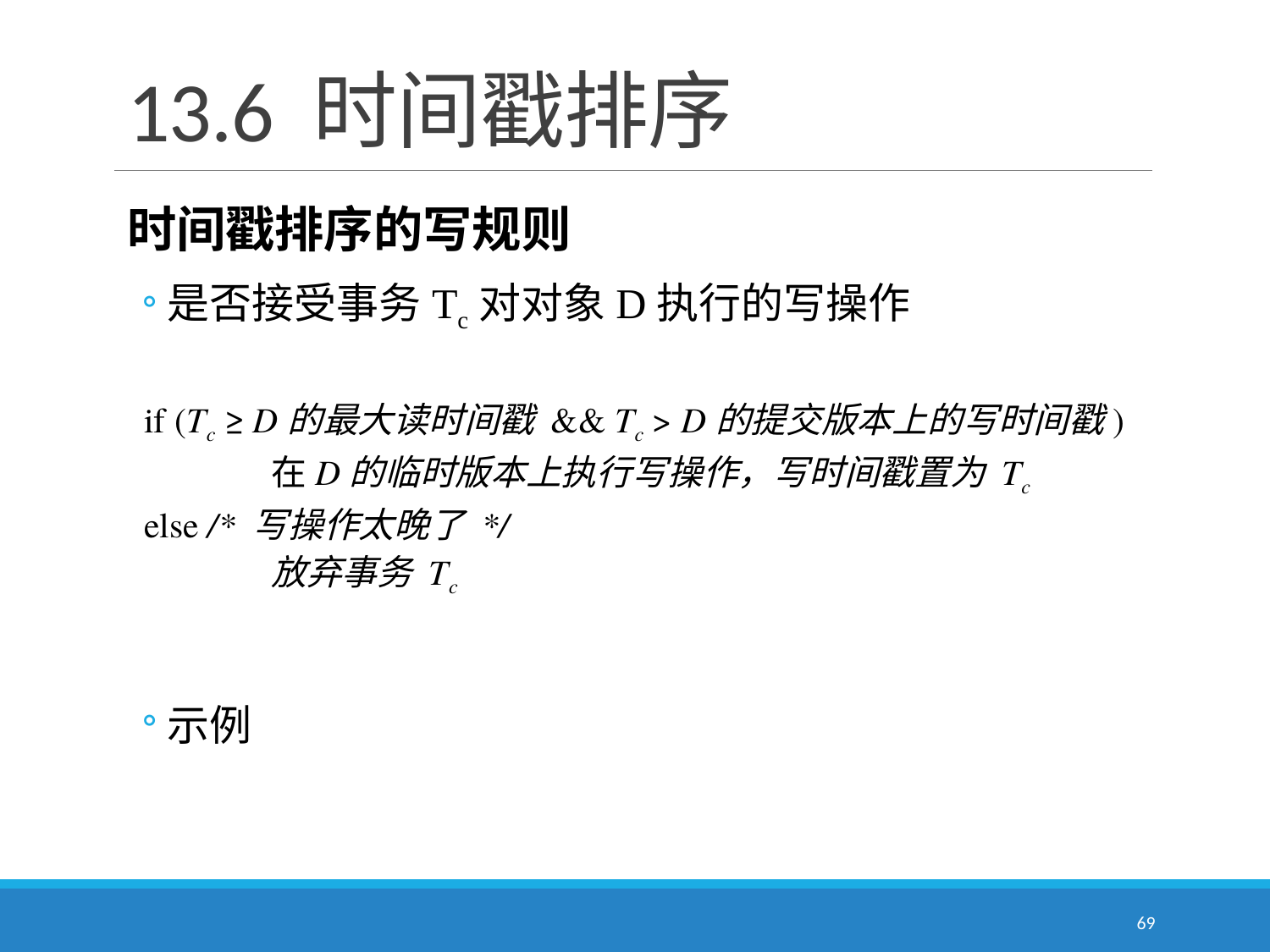

# 13.6 时间戳排序
时间戳排序的写规则
是否接受事务Tc对对象D执行的写操作

示例

if (Tc ≥ D的最大读时间戳 && Tc > D的提交版本上的写时间戳)
	在D的临时版本上执行写操作，写时间戳置为 Tc
else /* 写操作太晚了 */
	放弃事务 Tc
69